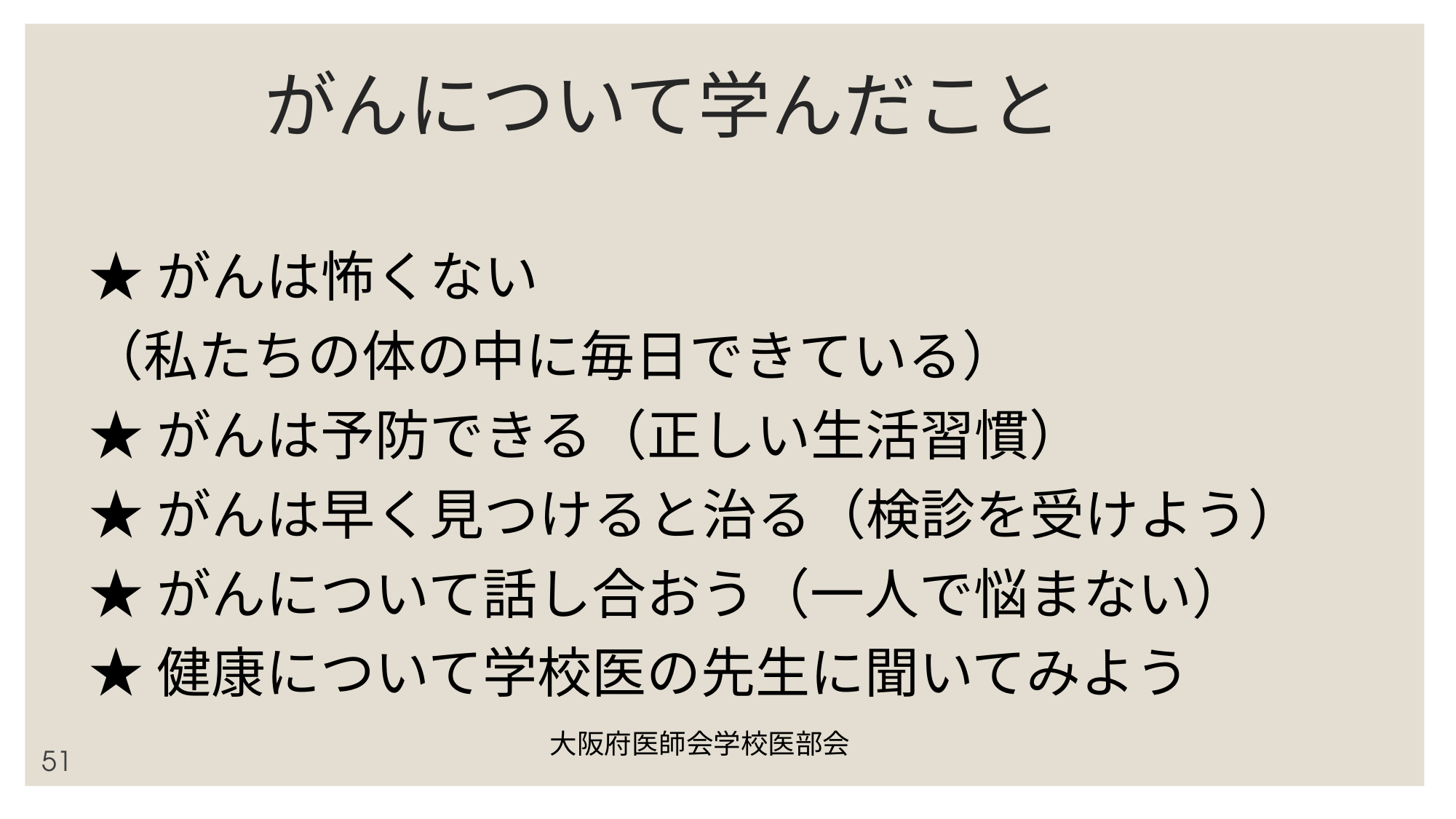

# がんについて学んだこと
★がんは怖くない
（私たちの体の中に毎日できている）
★がんは予防できる（正しい生活習慣）
★がんは早く見つけると治る（検診を受けよう）
★がんについて話し合おう（一人で悩まない）
★健康について学校医の先生に聞いてみよう
大阪府医師会学校医部会
51